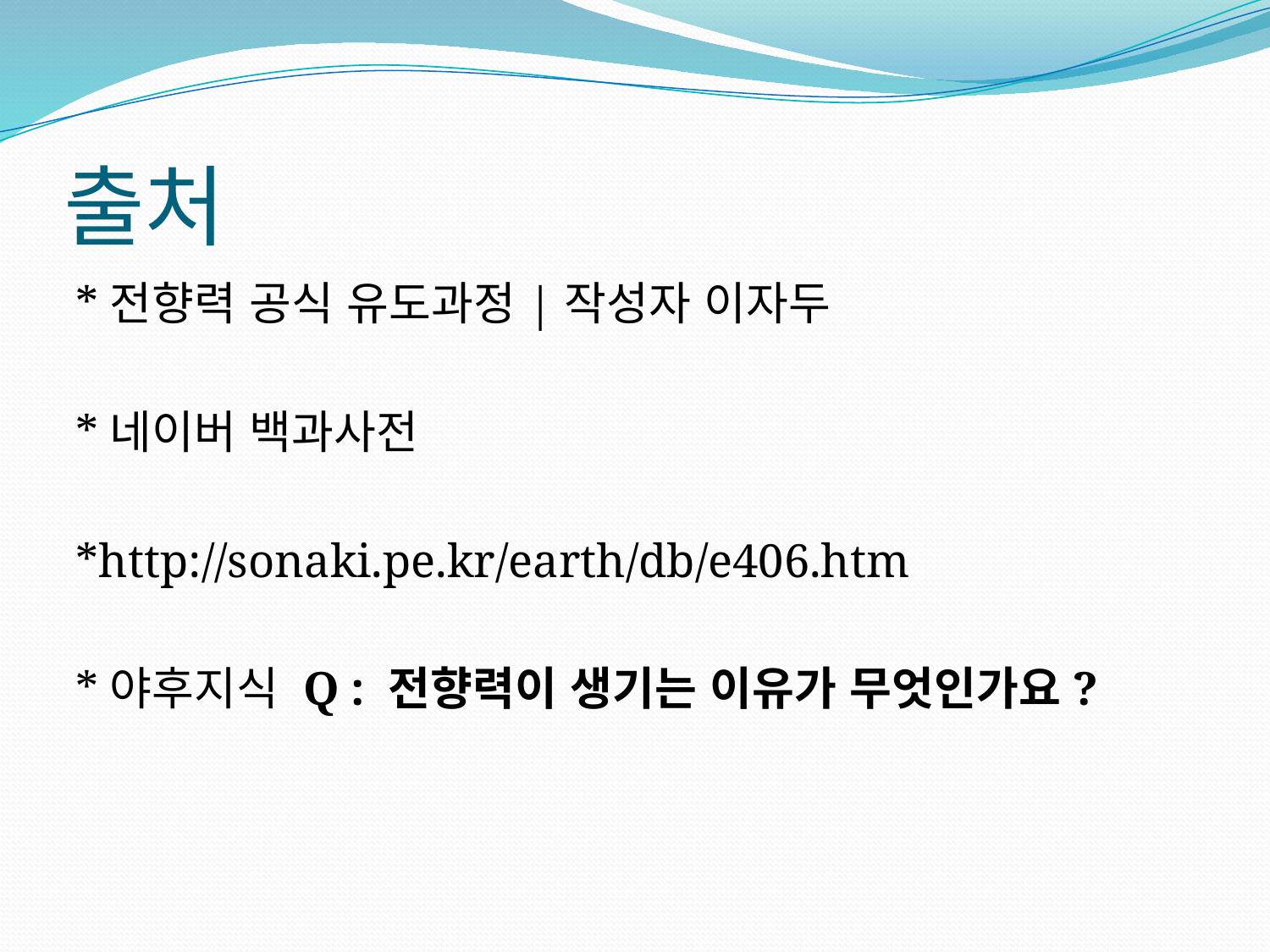

# 출처
*전향력 공식 유도과정|작성자 이자두

*네이버 백과사전

*http://sonaki.pe.kr/earth/db/e406.htm

*야후지식 Q : 전향력이 생기는 이유가 무엇인가요?